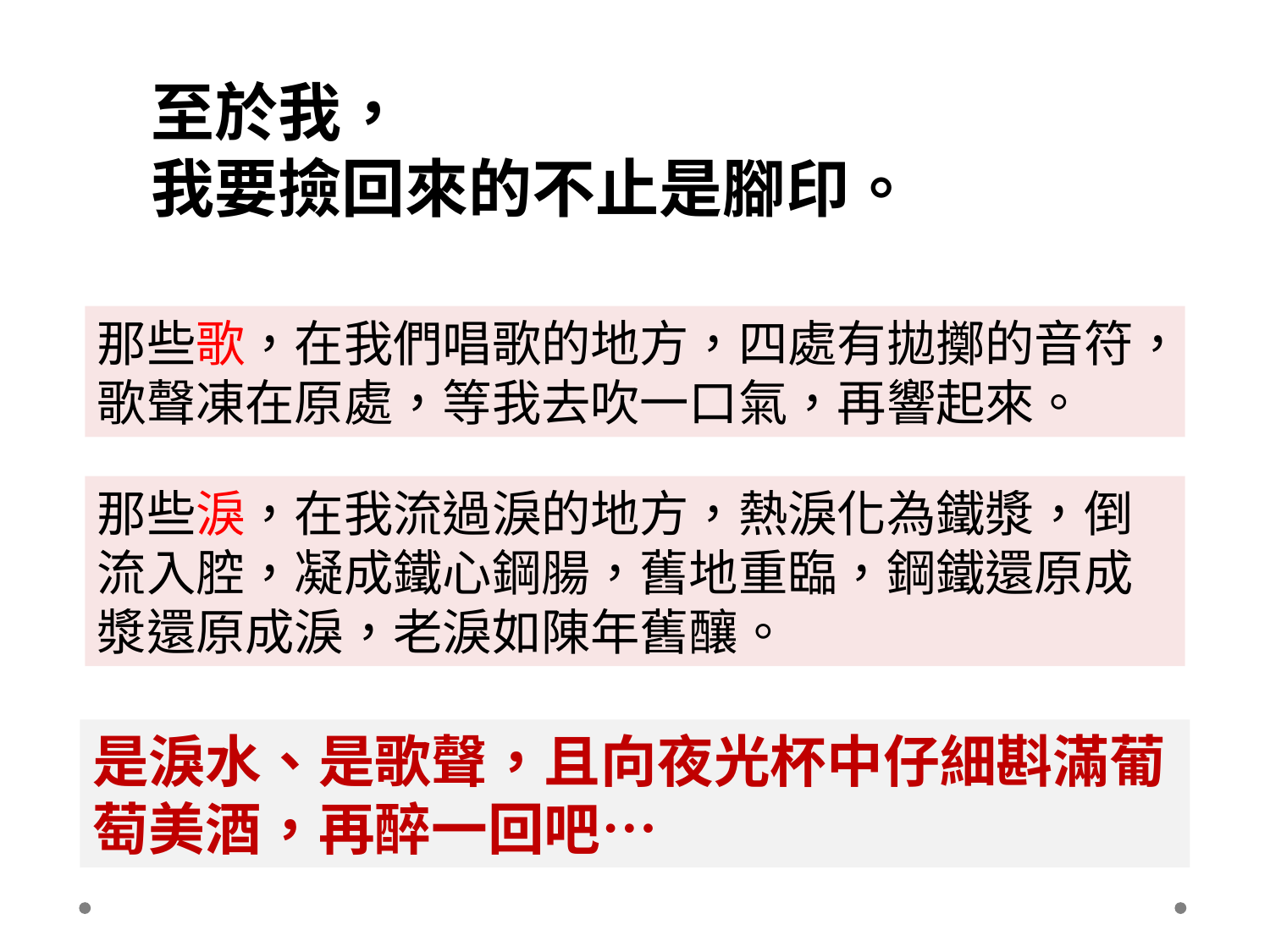

至於我，
我要撿回來的不止是腳印。
那些歌，在我們唱歌的地方，四處有拋擲的音符，歌聲凍在原處，等我去吹一口氣，再響起來。
那些淚，在我流過淚的地方，熱淚化為鐵漿，倒流入腔，凝成鐵心鋼腸，舊地重臨，鋼鐵還原成漿還原成淚，老淚如陳年舊釀。
是淚水、是歌聲，且向夜光杯中仔細斟滿葡萄美酒，再醉一回吧…